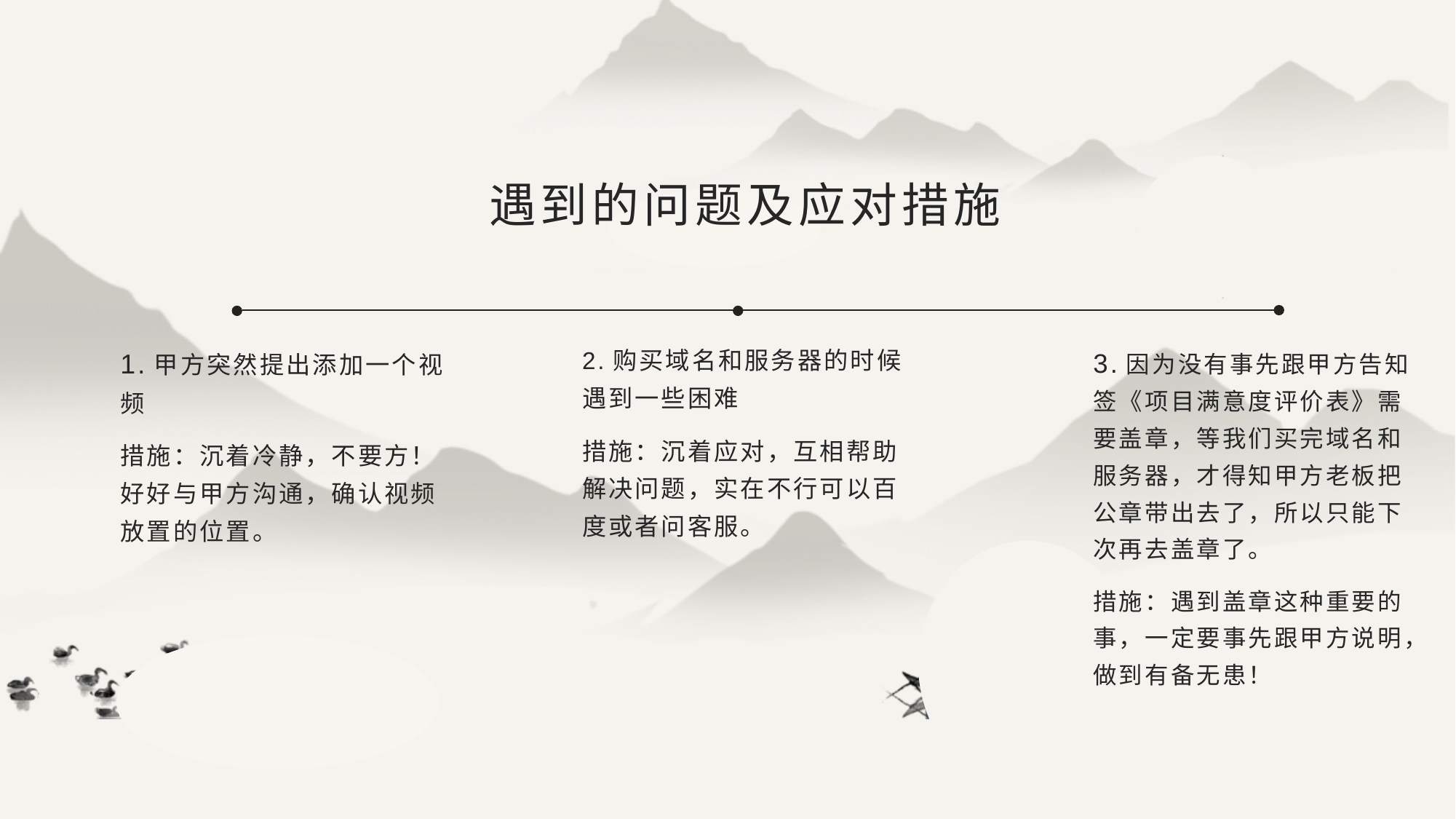

# 遇到的问题及应对措施

1.甲方突然提出添加一个视频
措施：沉着冷静，不要方！好好与甲方沟通，确认视频放置的位置。
2.购买域名和服务器的时候遇到一些困难
措施：沉着应对，互相帮助解决问题，实在不行可以百度或者问客服。

3.因为没有事先跟甲方告知签《项目满意度评价表》需要盖章，等我们买完域名和服务器，才得知甲方老板把公章带出去了，所以只能下次再去盖章了。
措施：遇到盖章这种重要的事，一定要事先跟甲方说明，做到有备无患！